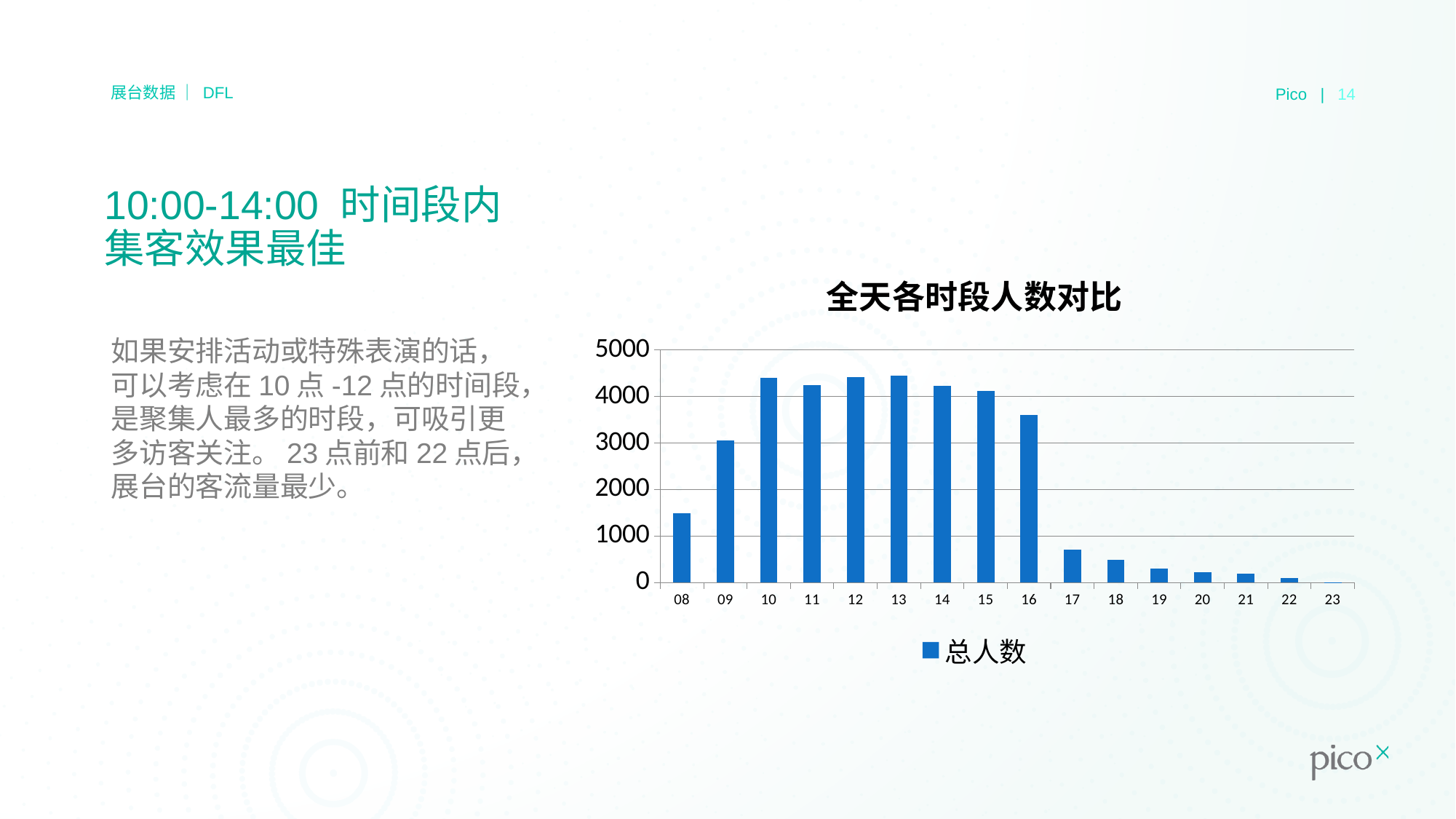

Pico   |
14
展台数据 ｜ DFL
# 10:00-14:00 时间段内
集客效果最佳

### Chart: 全天各时段人数对比

| Category | 总人数 |
|---|---|
| 08 | 1497.0 |
| 09 | 3061.0 |
| 10 | 4408.0 |
| 11 | 4246.0 |
| 12 | 4415.0 |
| 13 | 4456.0 |
| 14 | 4226.0 |
| 15 | 4127.0 |
| 16 | 3601.0 |
| 17 | 707.0 |
| 18 | 493.0 |
| 19 | 295.0 |
| 20 | 225.0 |
| 21 | 201.0 |
| 22 | 101.0 |
| 23 | 1.0 |
如果安排活动或特殊表演的话，可以考虑在10点-12点的时间段，是聚集人最多的时段，可吸引更多访客关注。23点前和22点后，展台的客流量最少。